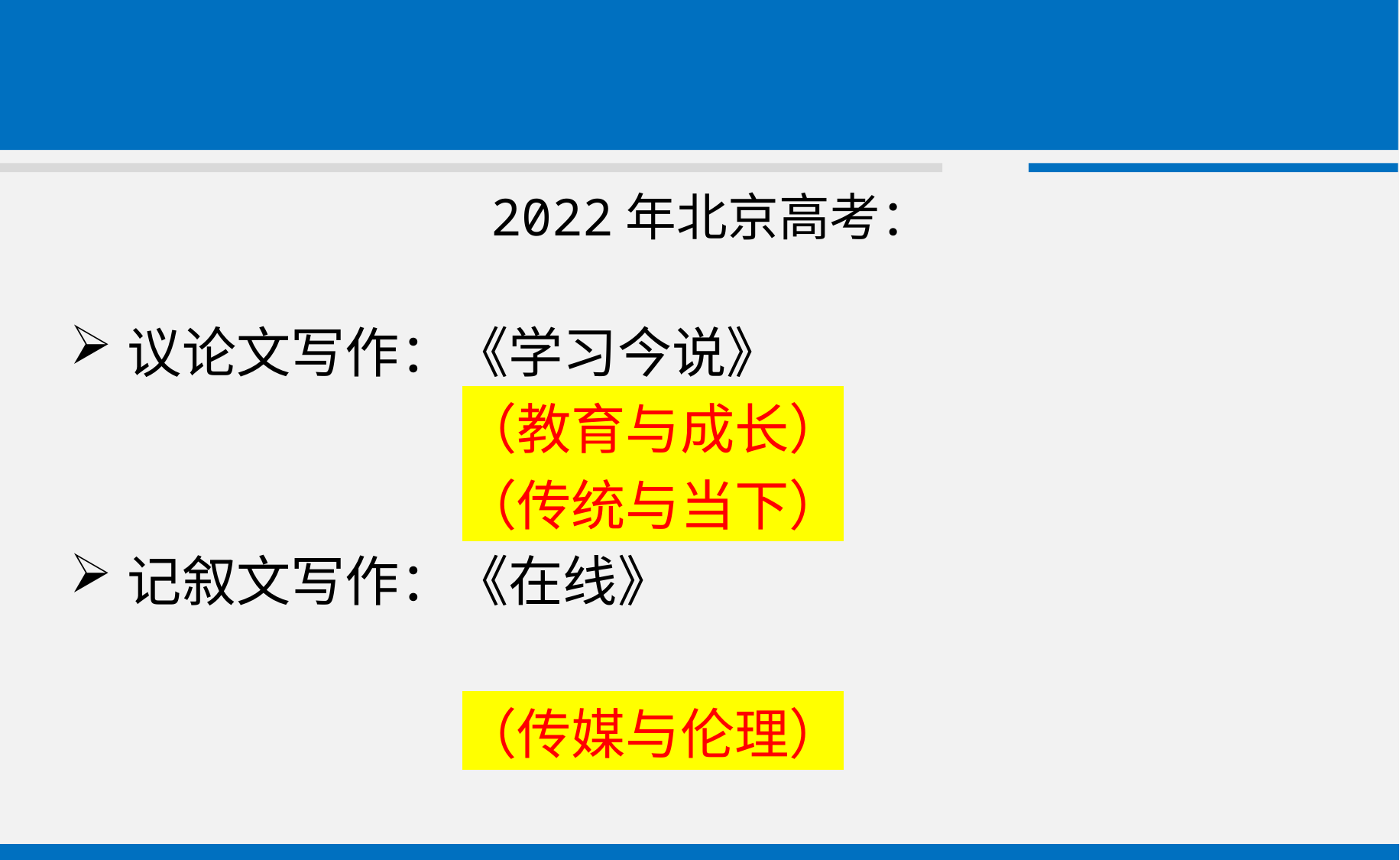

# 2022年北京高考：
议论文写作：《学习今说》
                               （教育与成长）
                               （传统与当下）
记叙文写作：《在线》

                               （传媒与伦理）